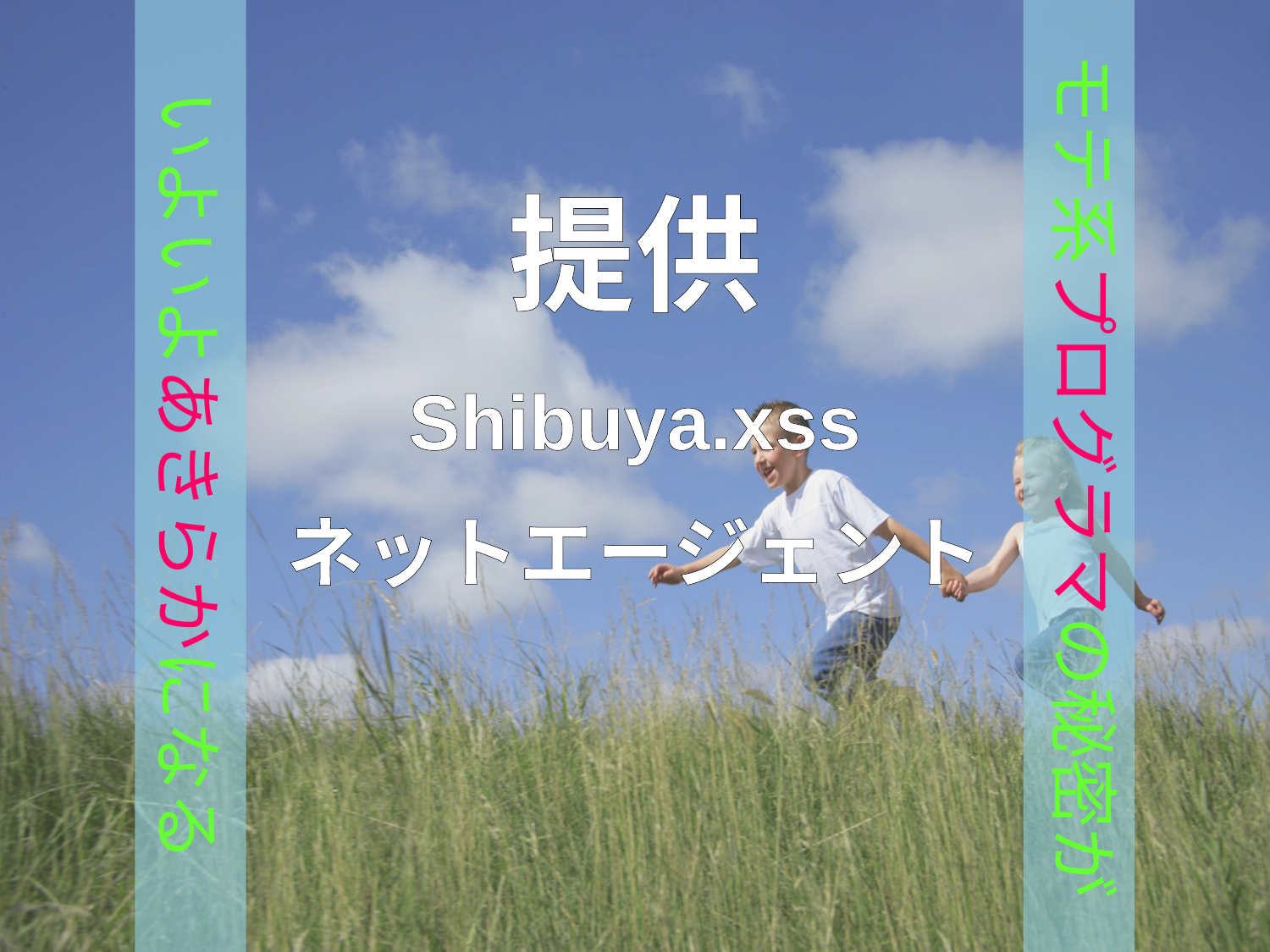

いよいよあきらかになる
モテ系プログラマの秘密が
提供
Shibuya.xss

ネットエージェント